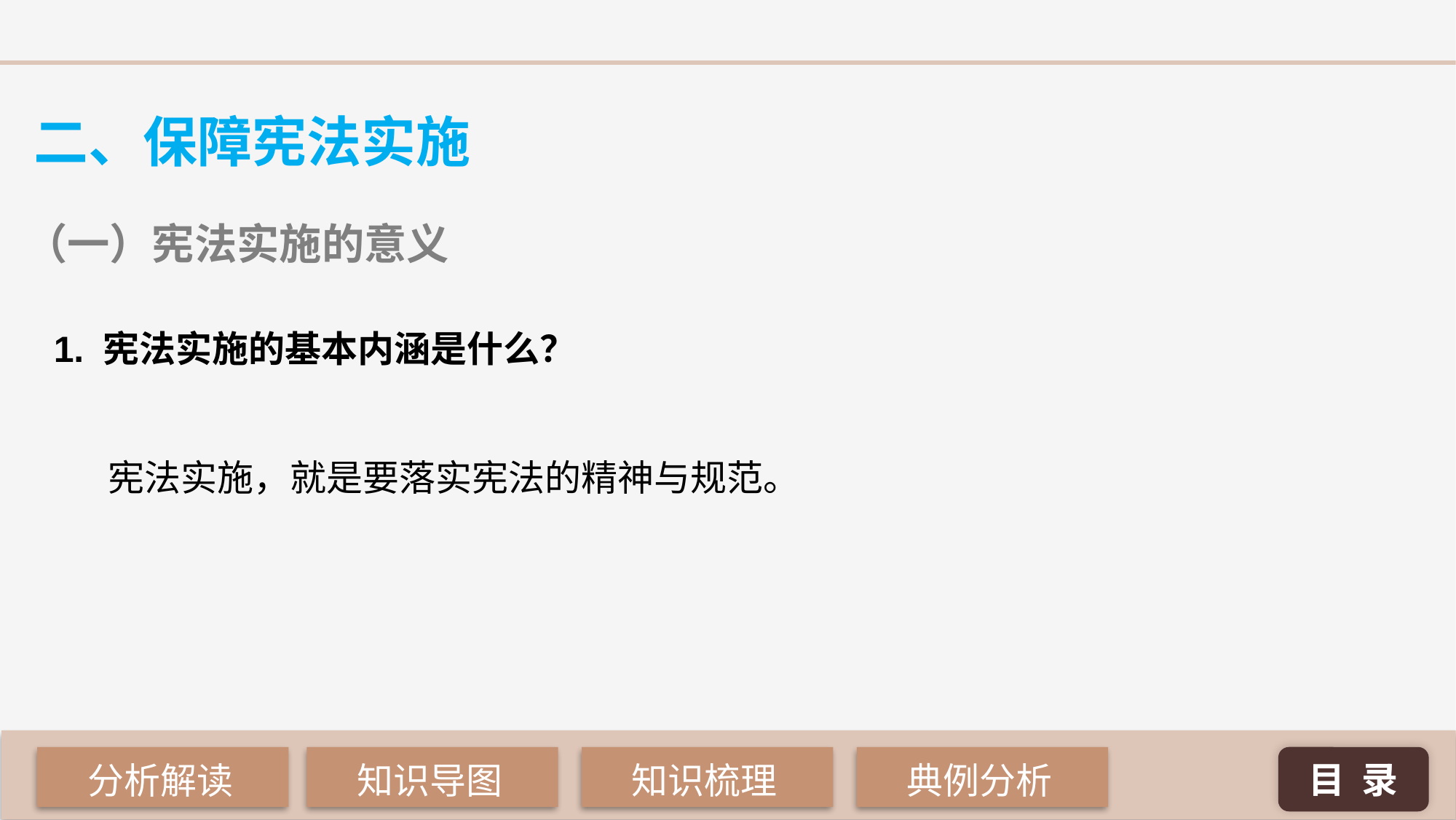

二、保障宪法实施
（一）宪法实施的意义
1. 宪法实施的基本内涵是什么？
宪法实施，就是要落实宪法的精神与规范。